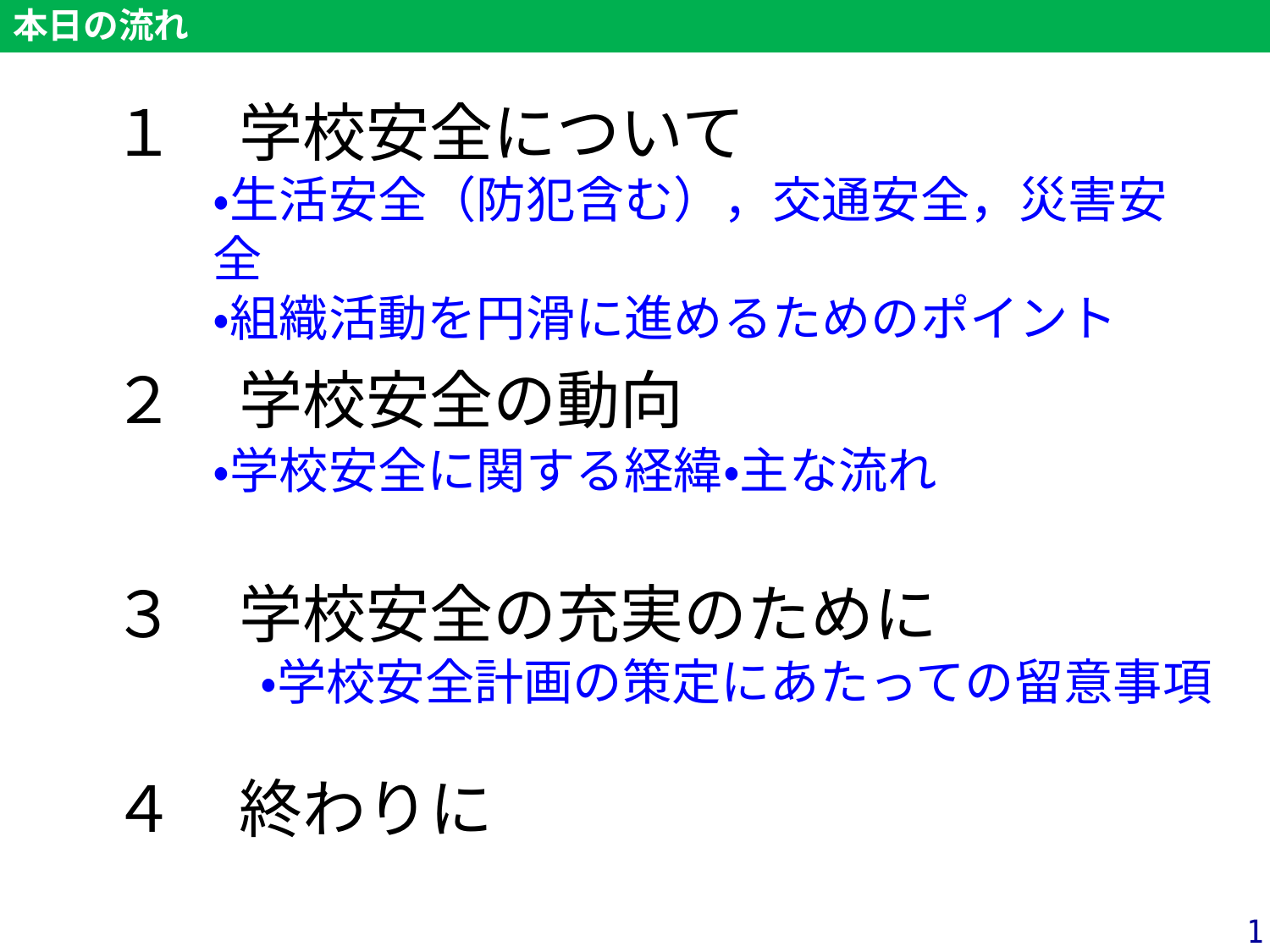

# 本日の流れ
１　学校安全について
・生活安全（防犯含む），交通安全，災害安全
・組織活動を円滑に進めるためのポイント
２　学校安全の動向　　
・学校安全に関する経緯・主な流れ

３　学校安全の充実のために
　　　・学校安全計画の策定にあたっての留意事項

４　終わりに
1